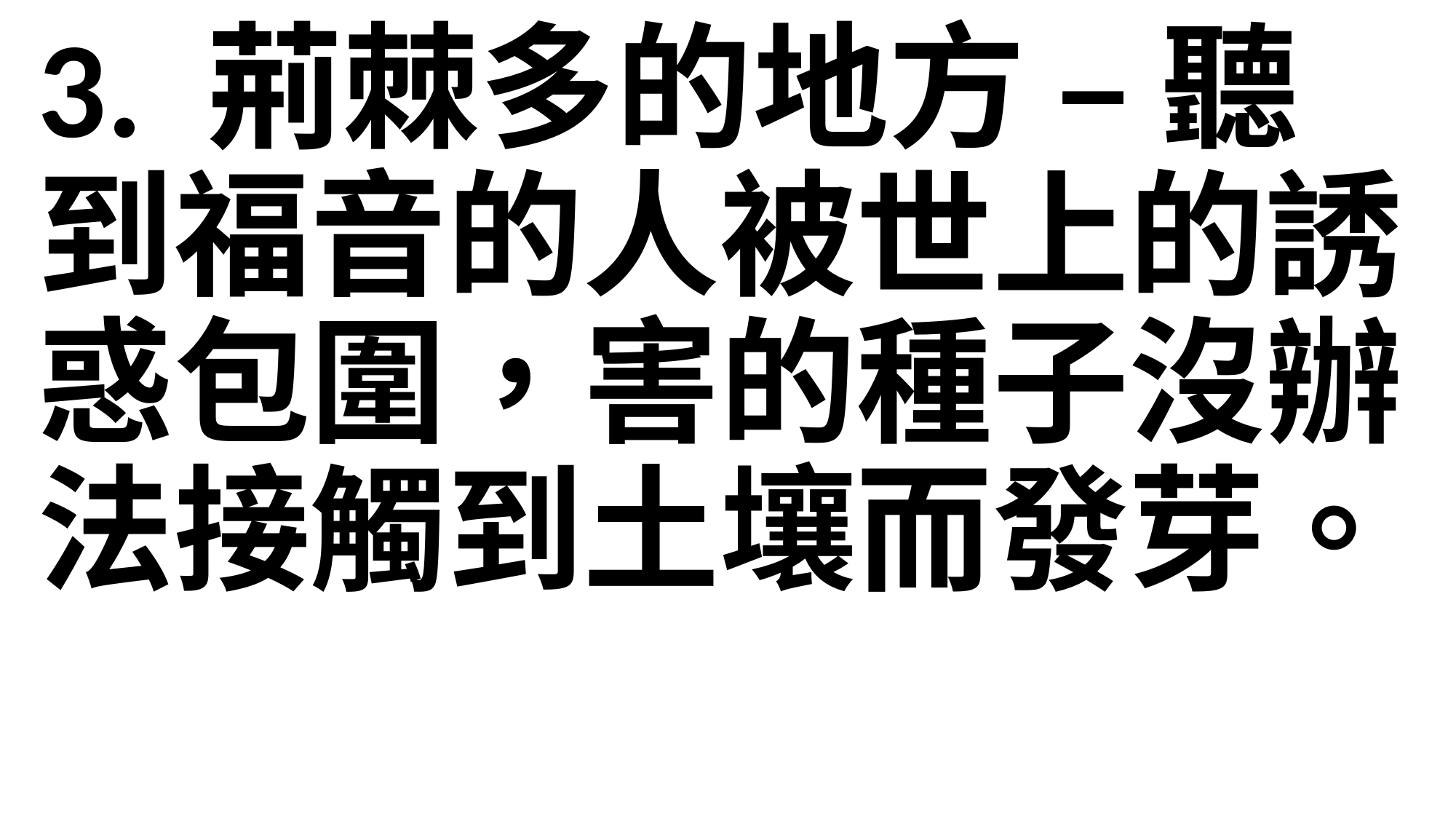

3. 荊棘多的地方 – 聽到福音的人被世上的誘惑包圍，害的種子沒辦法接觸到土壤而發芽。